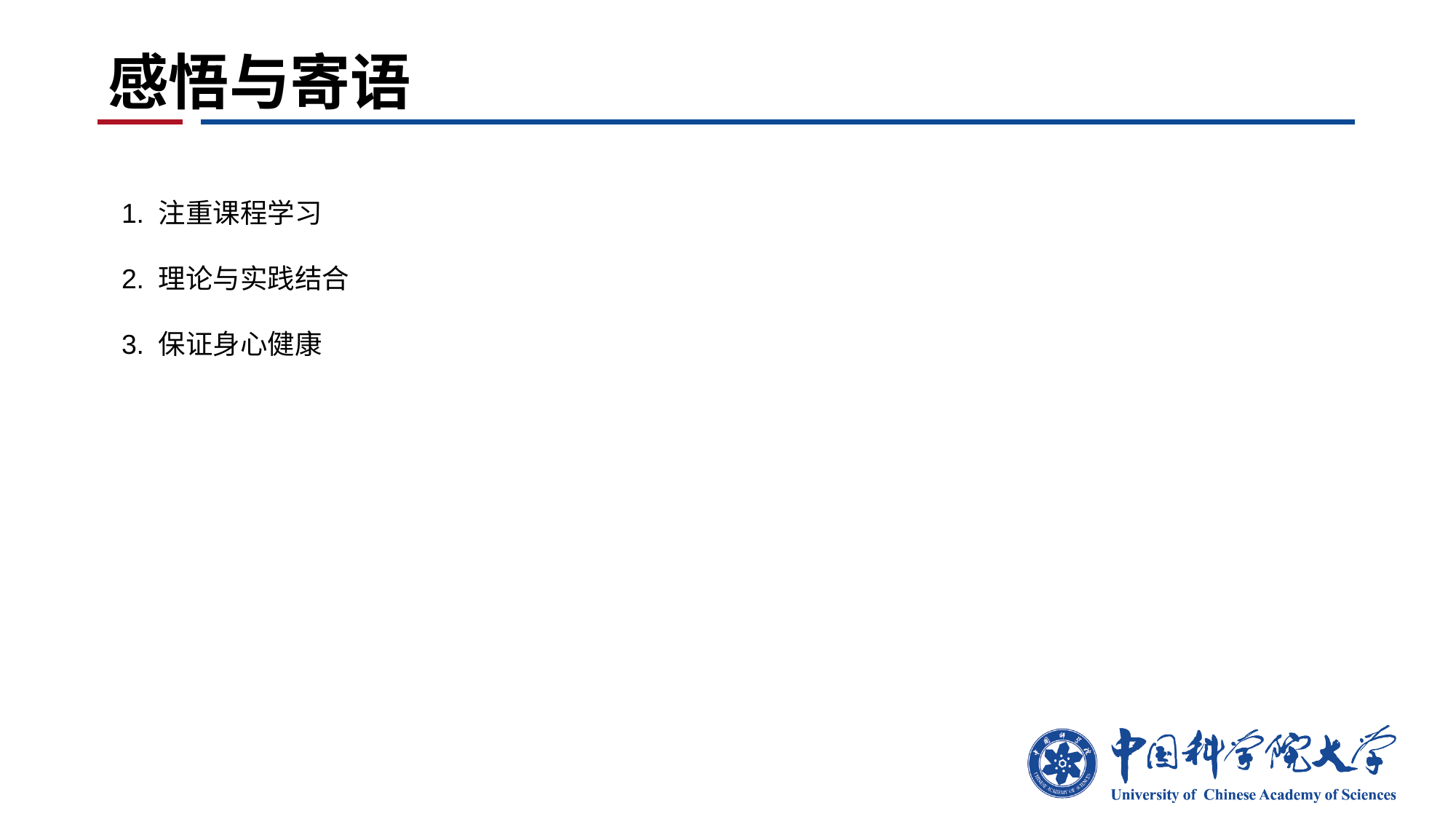

# 感悟与寄语
1. 注重课程学习

2. 理论与实践结合

3. 保证身心健康